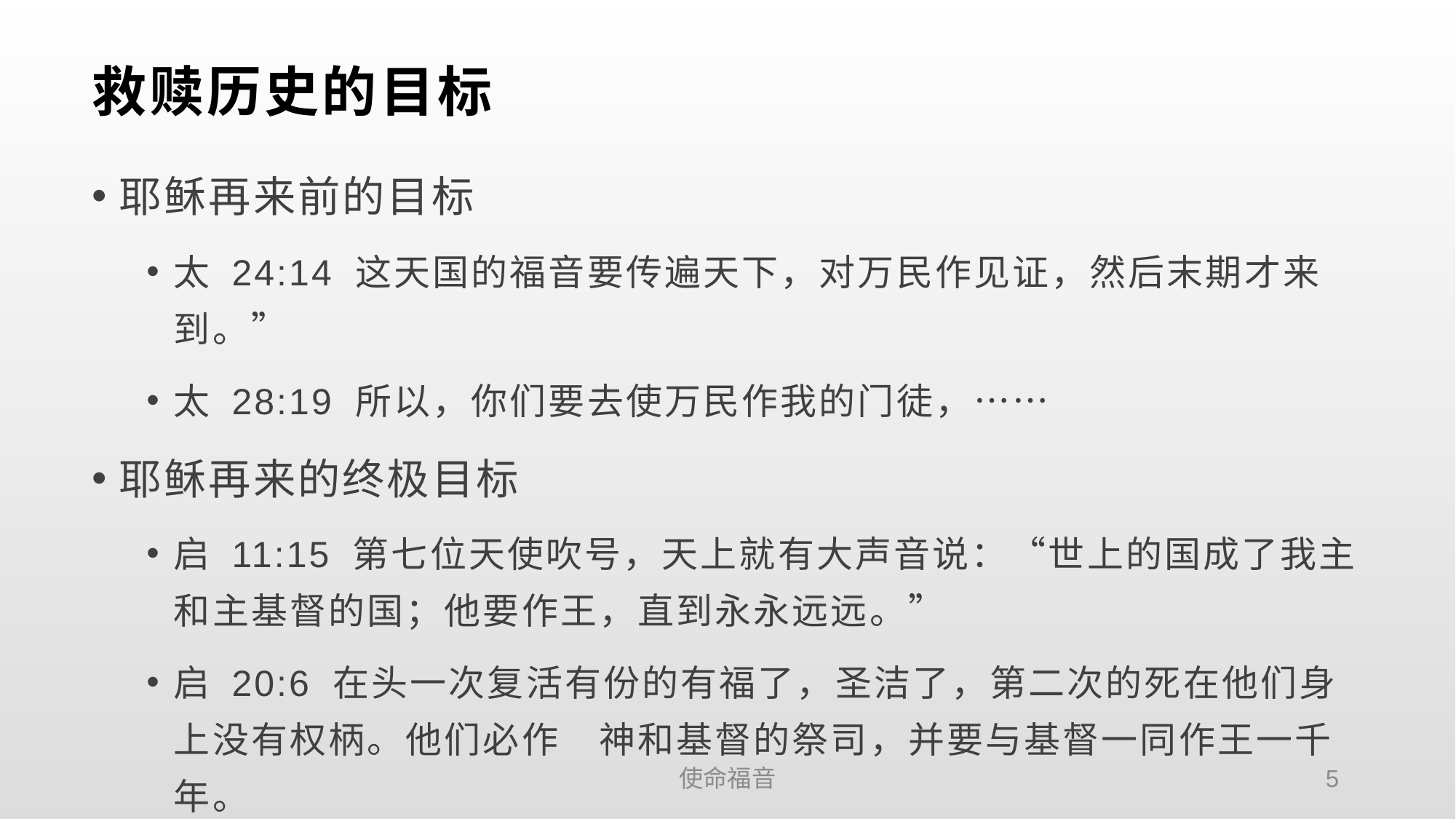

# 救赎历史的目标
耶稣再来前的目标
太 24:14 这天国的福音要传遍天下，对万民作见证，然后末期才来到。”
太 28:19 所以，你们要去使万民作我的门徒，……
耶稣再来的终极目标
启 11:15 第七位天使吹号，天上就有大声音说：“世上的国成了我主和主基督的国；他要作王，直到永永远远。”
启 20:6 在头一次复活有份的有福了，圣洁了，第二次的死在他们身上没有权柄。他们必作　神和基督的祭司，并要与基督一同作王一千年。
使命福音
5